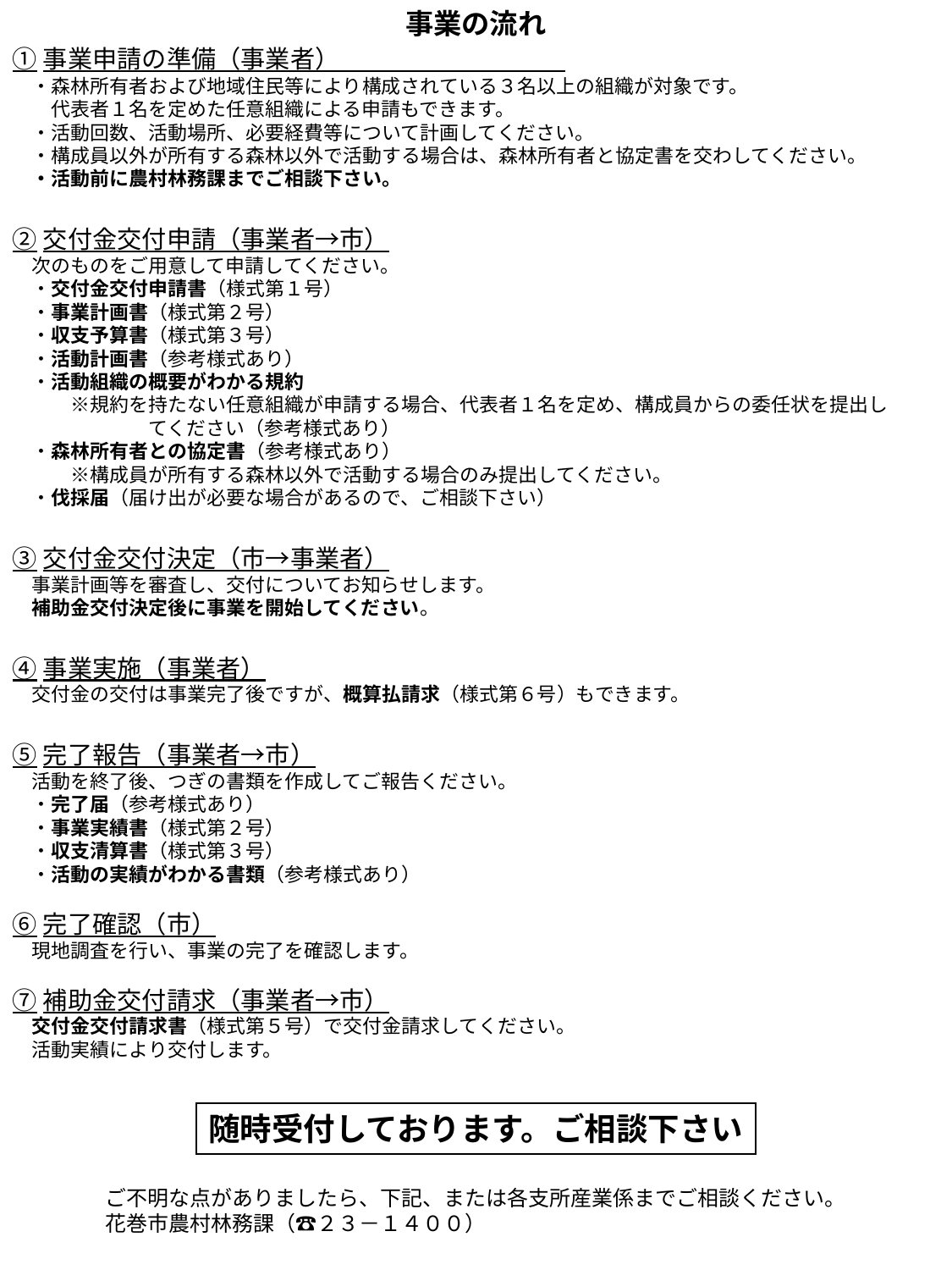

事業の流れ
①事業申請の準備（事業者）
　・森林所有者および地域住民等により構成されている３名以上の組織が対象です。
　　代表者１名を定めた任意組織による申請もできます。
　・活動回数、活動場所、必要経費等について計画してください。
　・構成員以外が所有する森林以外で活動する場合は、森林所有者と協定書を交わしてください。
　・活動前に農村林務課までご相談下さい。

②交付金交付申請（事業者→市）
　次のものをご用意して申請してください。
　・交付金交付申請書（様式第１号）
　・事業計画書（様式第２号）
　・収支予算書（様式第３号）
　・活動計画書（参考様式あり）
　・活動組織の概要がわかる規約
　　　※規約を持たない任意組織が申請する場合、代表者１名を定め、構成員からの委任状を提出し　　　　　　　　　てください（参考様式あり）
　・森林所有者との協定書（参考様式あり）
　　　※構成員が所有する森林以外で活動する場合のみ提出してください。
　・伐採届（届け出が必要な場合があるので、ご相談下さい）

③交付金交付決定（市→事業者）
　事業計画等を審査し、交付についてお知らせします。
　補助金交付決定後に事業を開始してください。

④事業実施（事業者）
　交付金の交付は事業完了後ですが、概算払請求（様式第６号）もできます。

⑤完了報告（事業者→市）
　活動を終了後、つぎの書類を作成してご報告ください。
　・完了届（参考様式あり）
　・事業実績書（様式第２号）
　・収支清算書（様式第３号）
　・活動の実績がわかる書類（参考様式あり）

⑥完了確認（市）
　現地調査を行い、事業の完了を確認します。

⑦補助金交付請求（事業者→市）
　交付金交付請求書（様式第５号）で交付金請求してください。
　活動実績により交付します。
随時受付しております。ご相談下さい
ご不明な点がありましたら、下記、または各支所産業係までご相談ください。
花巻市農村林務課（☎２３－１４００）